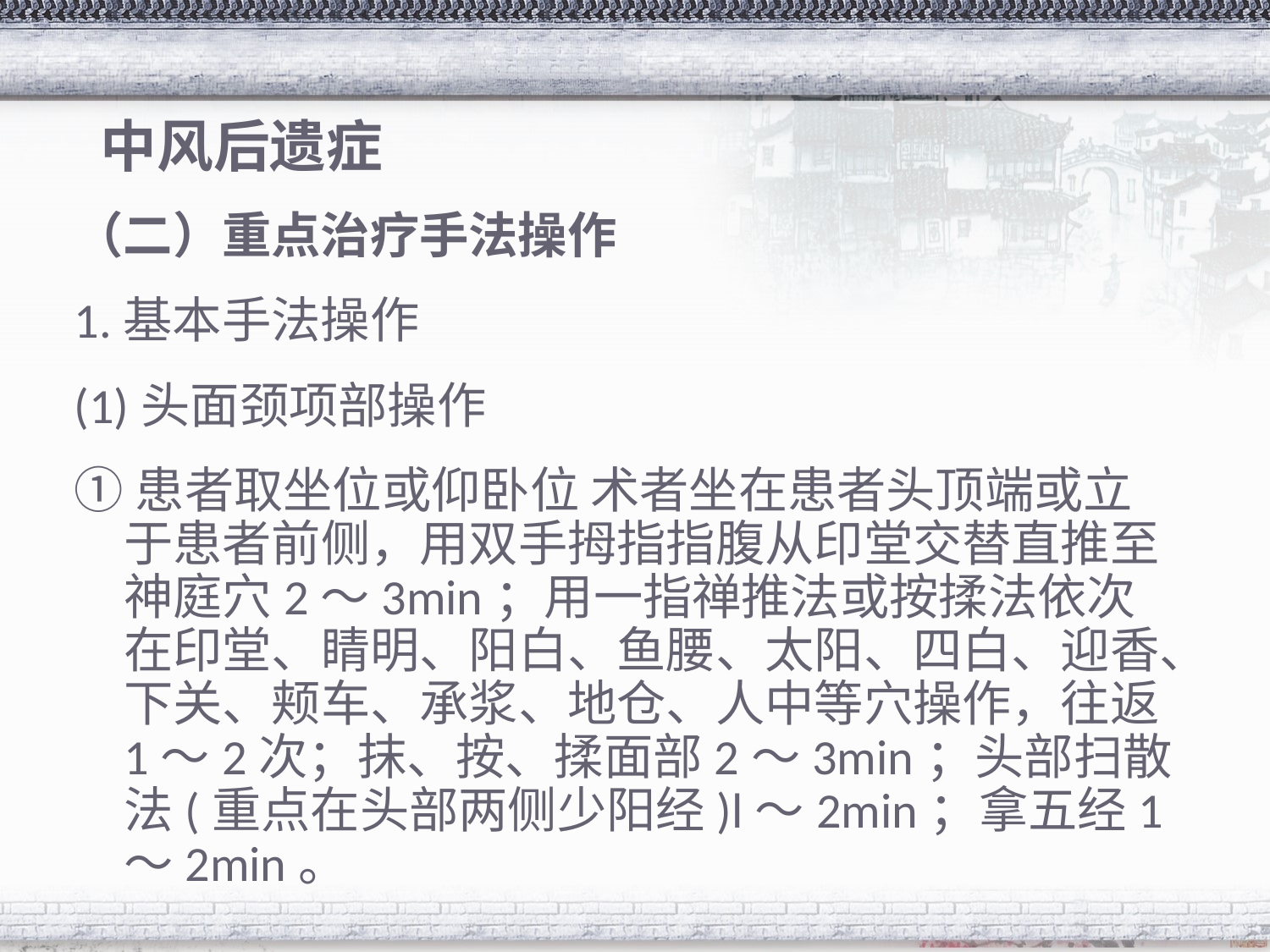

# 中风后遗症
（二）重点治疗手法操作
1.基本手法操作
(1)头面颈项部操作
①患者取坐位或仰卧位 术者坐在患者头顶端或立于患者前侧，用双手拇指指腹从印堂交替直推至神庭穴2～3min；用一指禅推法或按揉法依次在印堂、睛明、阳白、鱼腰、太阳、四白、迎香、下关、颊车、承浆、地仓、人中等穴操作，往返1～2次；抹、按、揉面部2～3min；头部扫散法(重点在头部两侧少阳经)l～2min；拿五经1～2min。